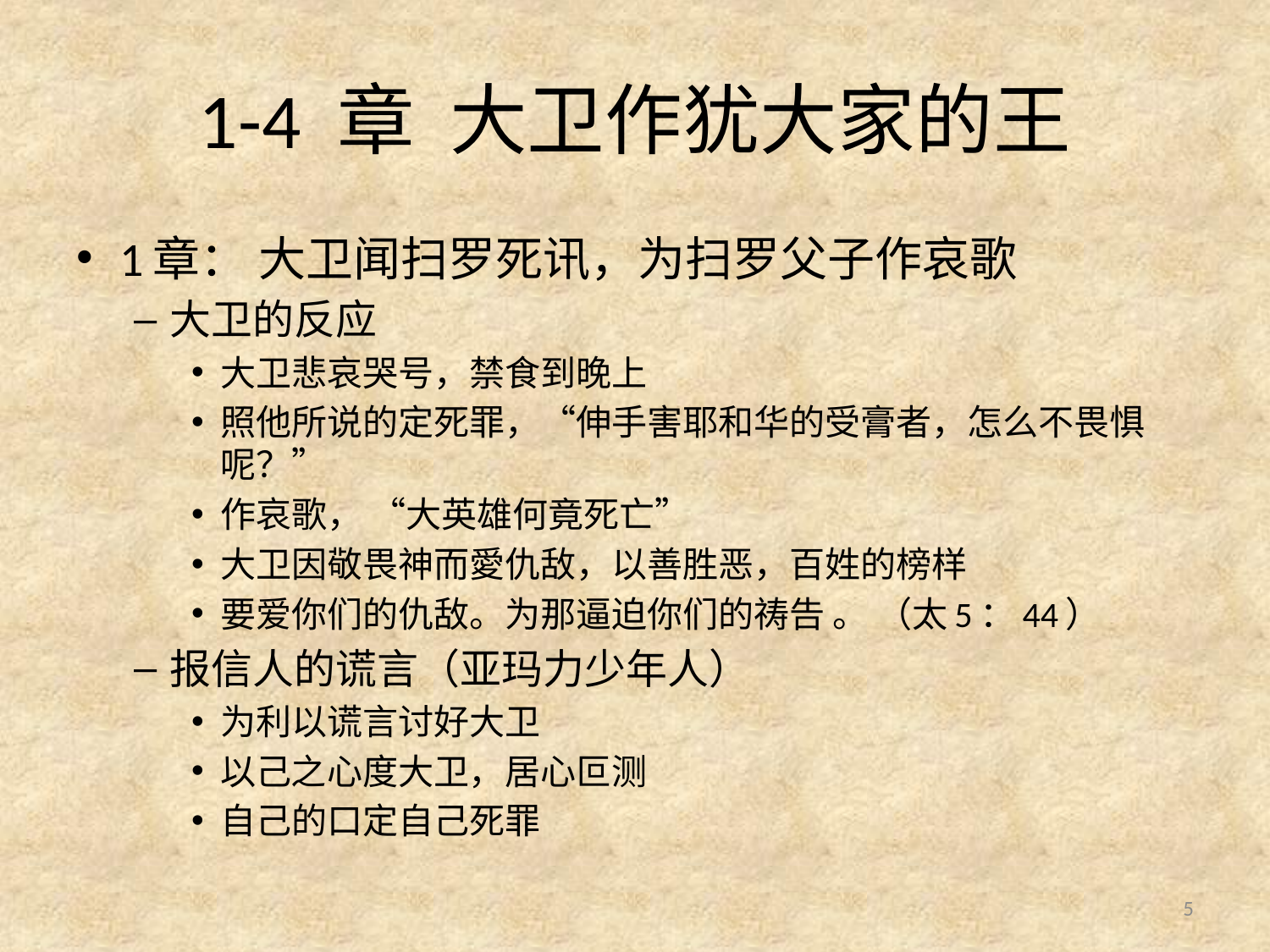

# 1-4 章  大卫作犹大家的王
1章： 大卫闻扫罗死讯，为扫罗父子作哀歌
大卫的反应
大卫悲哀哭号，禁食到晚上
照他所说的定死罪，“伸手害耶和华的受膏者，怎么不畏惧呢？”
作哀歌， “大英雄何竟死亡”
大卫因敬畏神而愛仇敌，以善胜恶，百姓的榜样
要爱你们的仇敌。为那逼迫你们的祷告 。 （太5：44）
报信人的谎言（亚玛力少年人）
为利以谎言讨好大卫
以己之心度大卫，居心叵测
自己的口定自己死罪
5